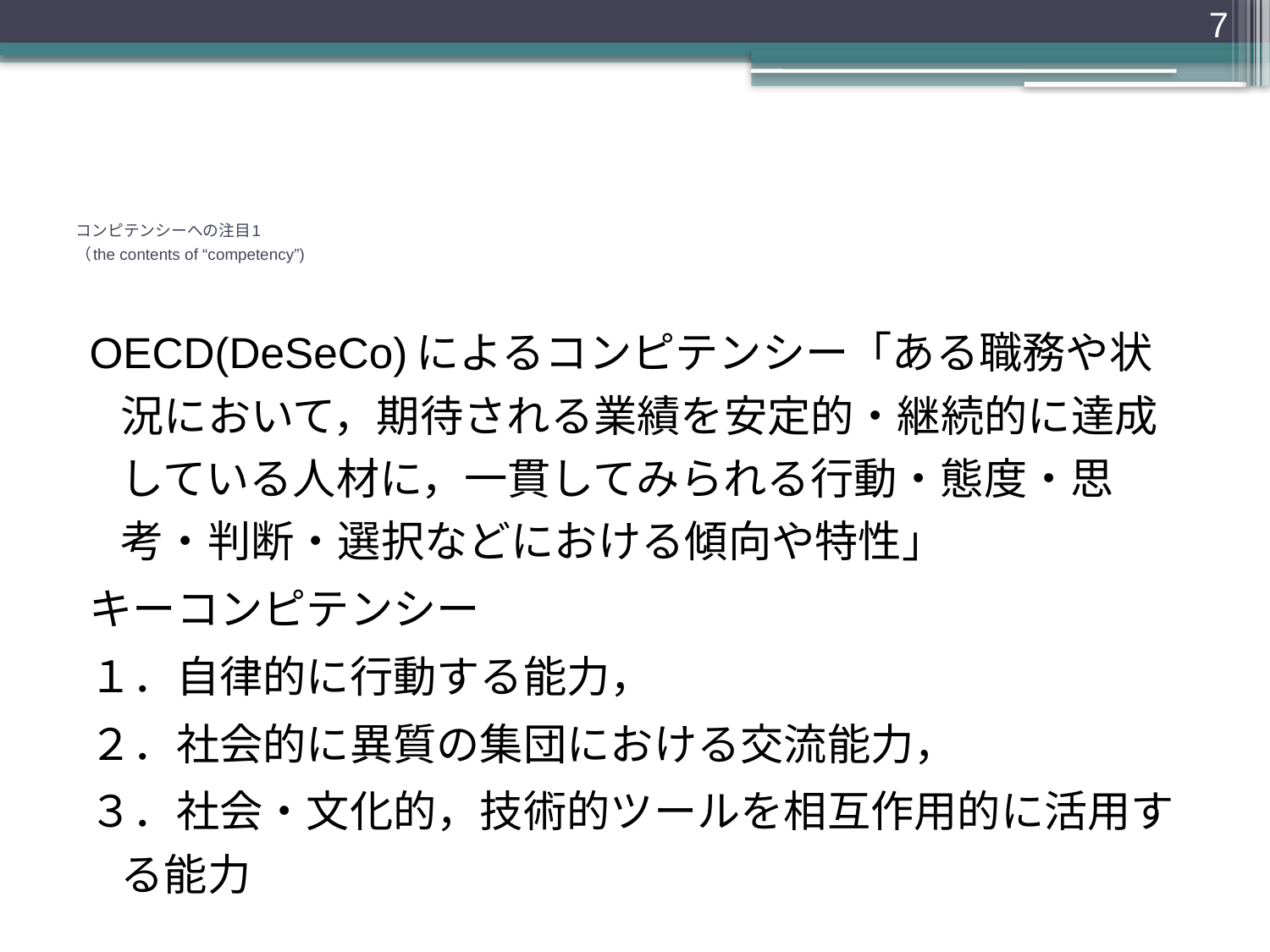

7
# コンピテンシーへの注目1 （the contents of “competency”)
OECD(DeSeCo)によるコンピテンシー「ある職務や状況において，期待される業績を安定的・継続的に達成している人材に，一貫してみられる行動・態度・思考・判断・選択などにおける傾向や特性」
キーコンピテンシー
１．自律的に行動する能力，
２．社会的に異質の集団における交流能力，
３．社会・文化的，技術的ツールを相互作用的に活用する能力